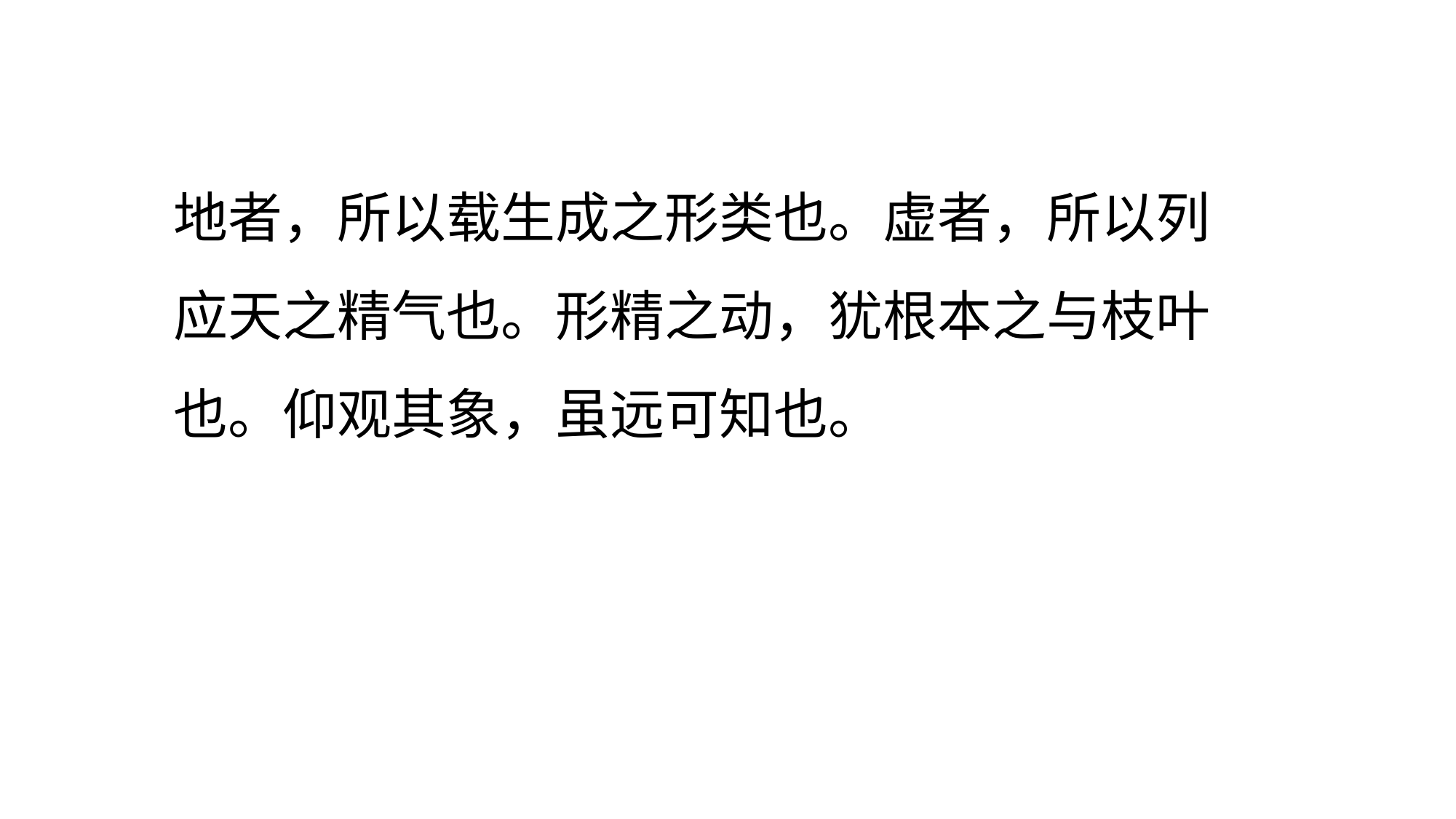

地者，所以载生成之形类也。虚者，所以列应天之精气也。形精之动，犹根本之与枝叶也。仰观其象，虽远可知也。